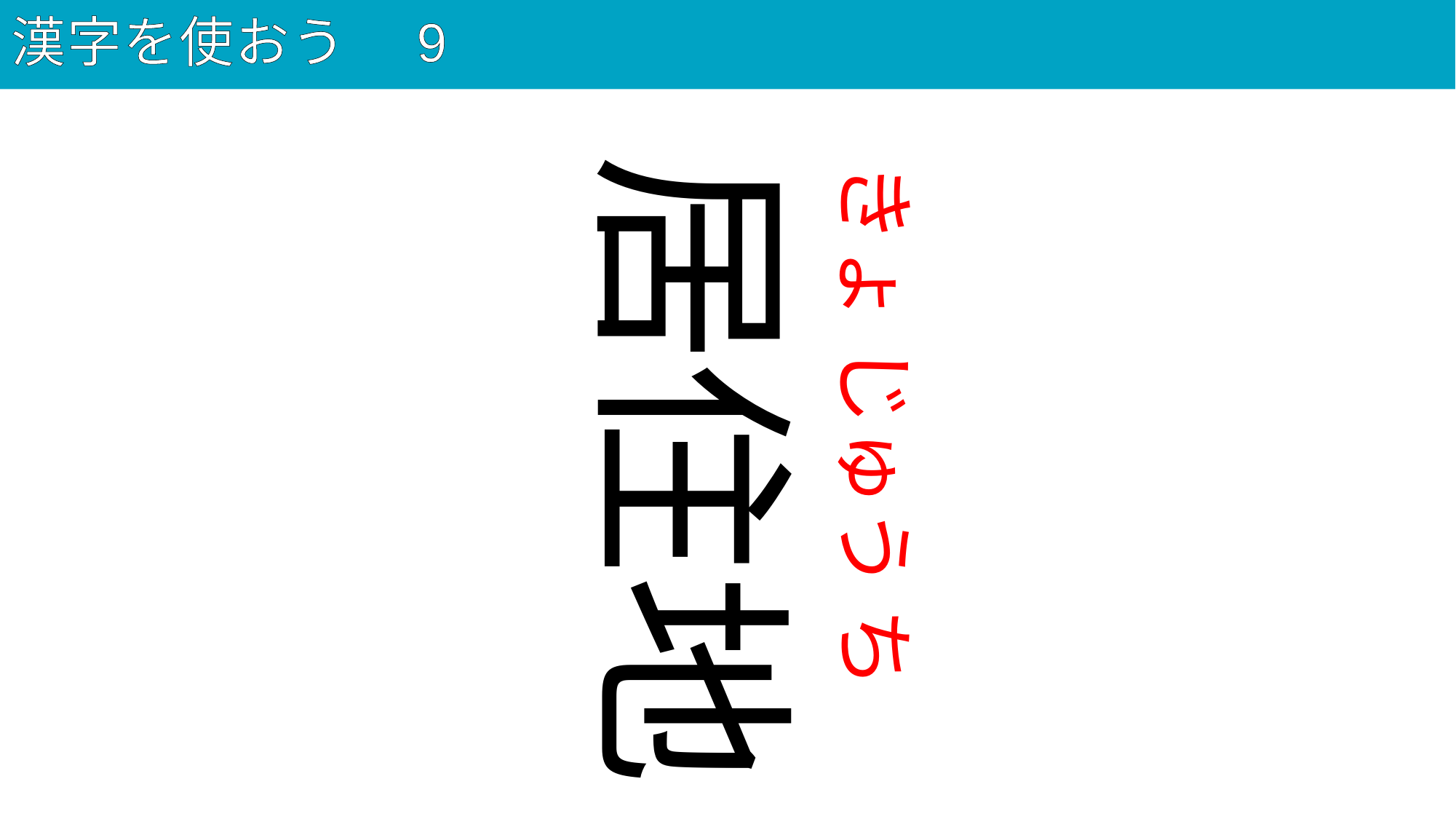

# 漢字を使おう　9
70
居住地
きょ じゅう ち